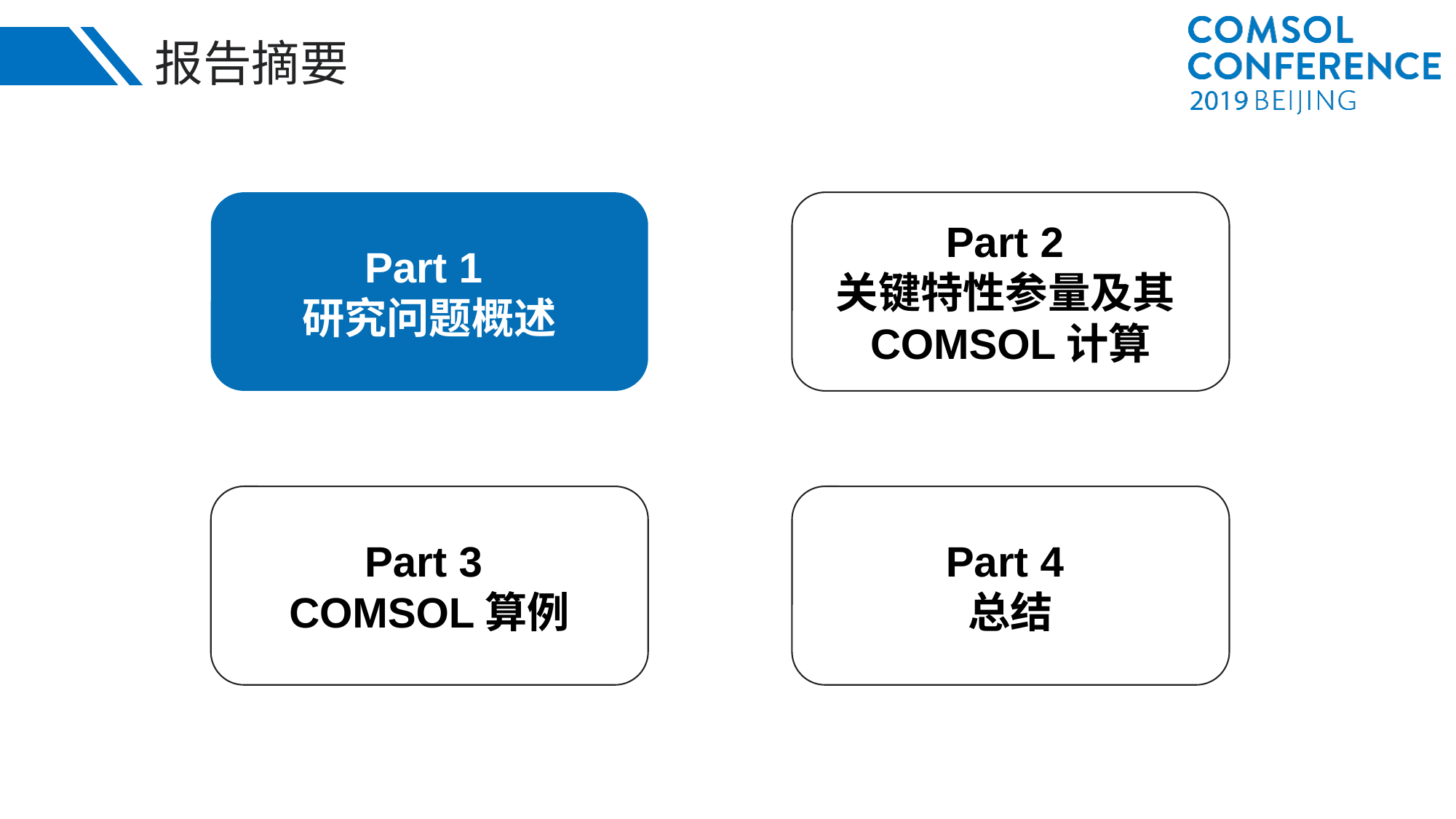

报告摘要
Part 2
关键特性参量及其COMSOL计算
Part 1
研究问题概述
Part 3
COMSOL算例
Part 4
总结